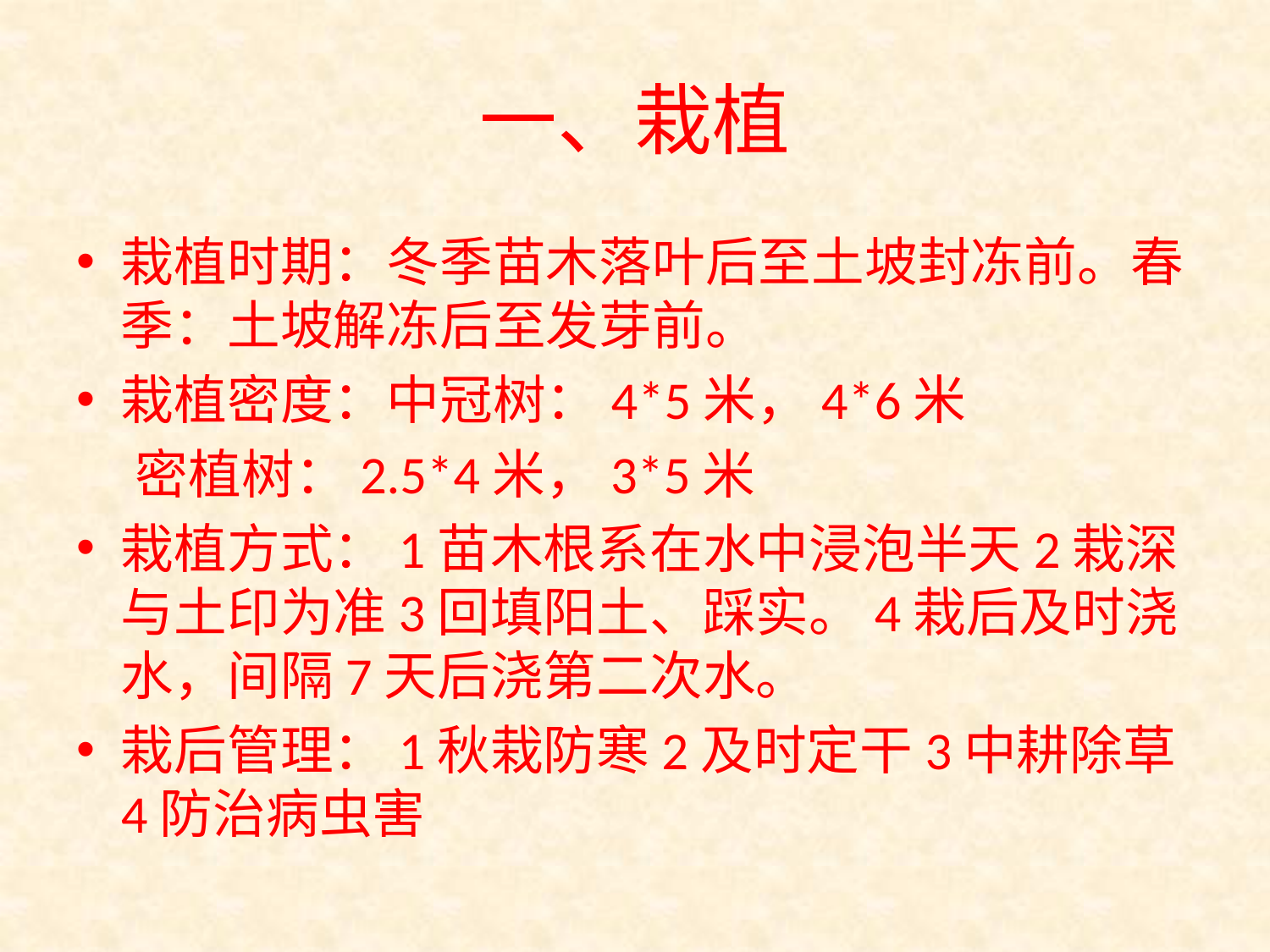

# 一、栽植
栽植时期：冬季苗木落叶后至土坡封冻前。春季：土坡解冻后至发芽前。
栽植密度：中冠树：4*5米，4*6米
    密植树：2.5*4米，3*5米
栽植方式：1苗木根系在水中浸泡半天2栽深与土印为准3回填阳土、踩实。4栽后及时浇水，间隔7天后浇第二次水。
栽后管理：1秋栽防寒2及时定干3中耕除草4防治病虫害